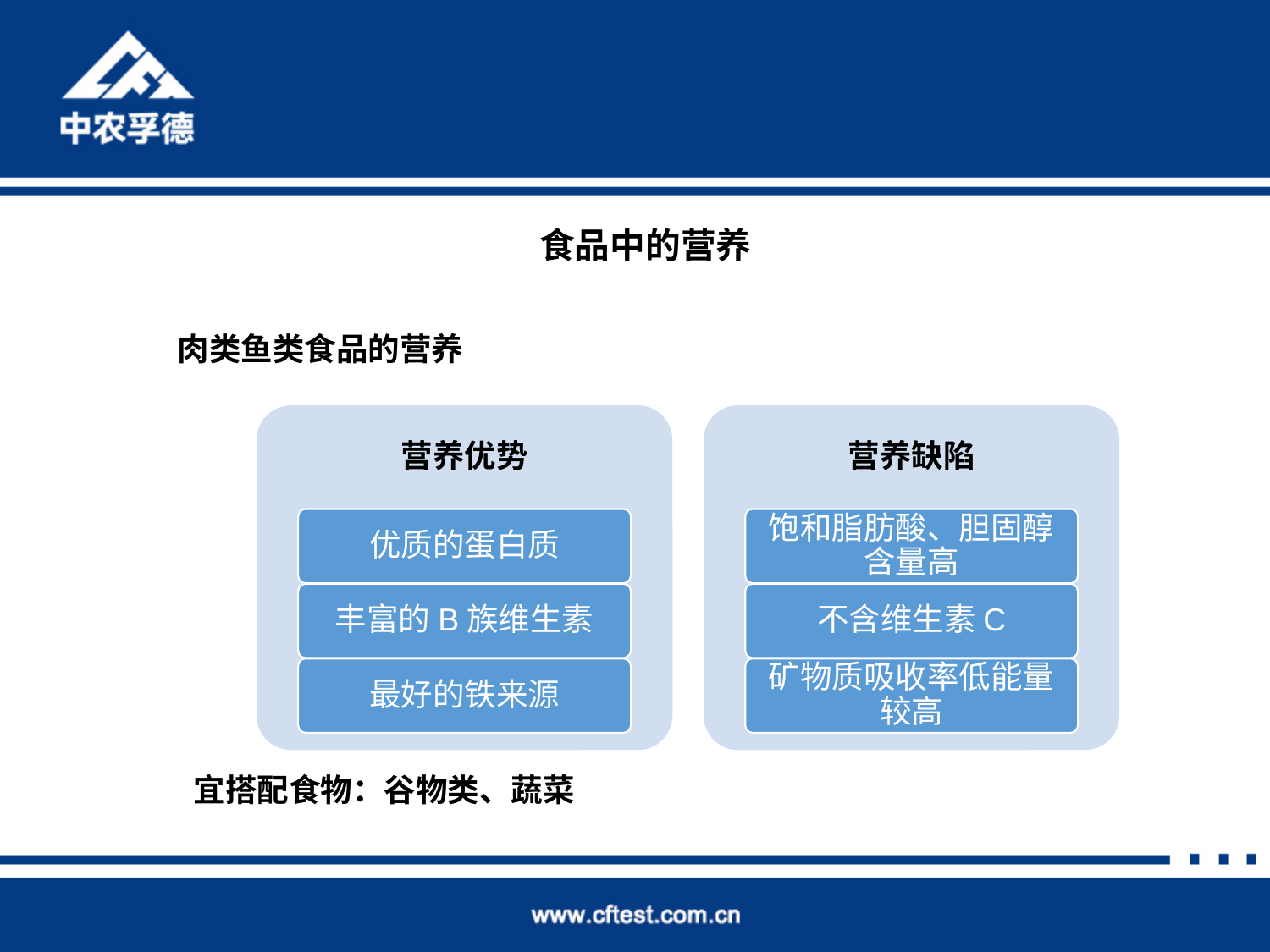

食品中的营养
肉类鱼类食品的营养
营养优势
优质的蛋白质
丰富的B族维生素
最好的铁来源
营养缺陷
饱和脂肪酸、胆固醇含量高
不含维生素C
矿物质吸收率低能量较高
宜搭配食物：谷物类、蔬菜